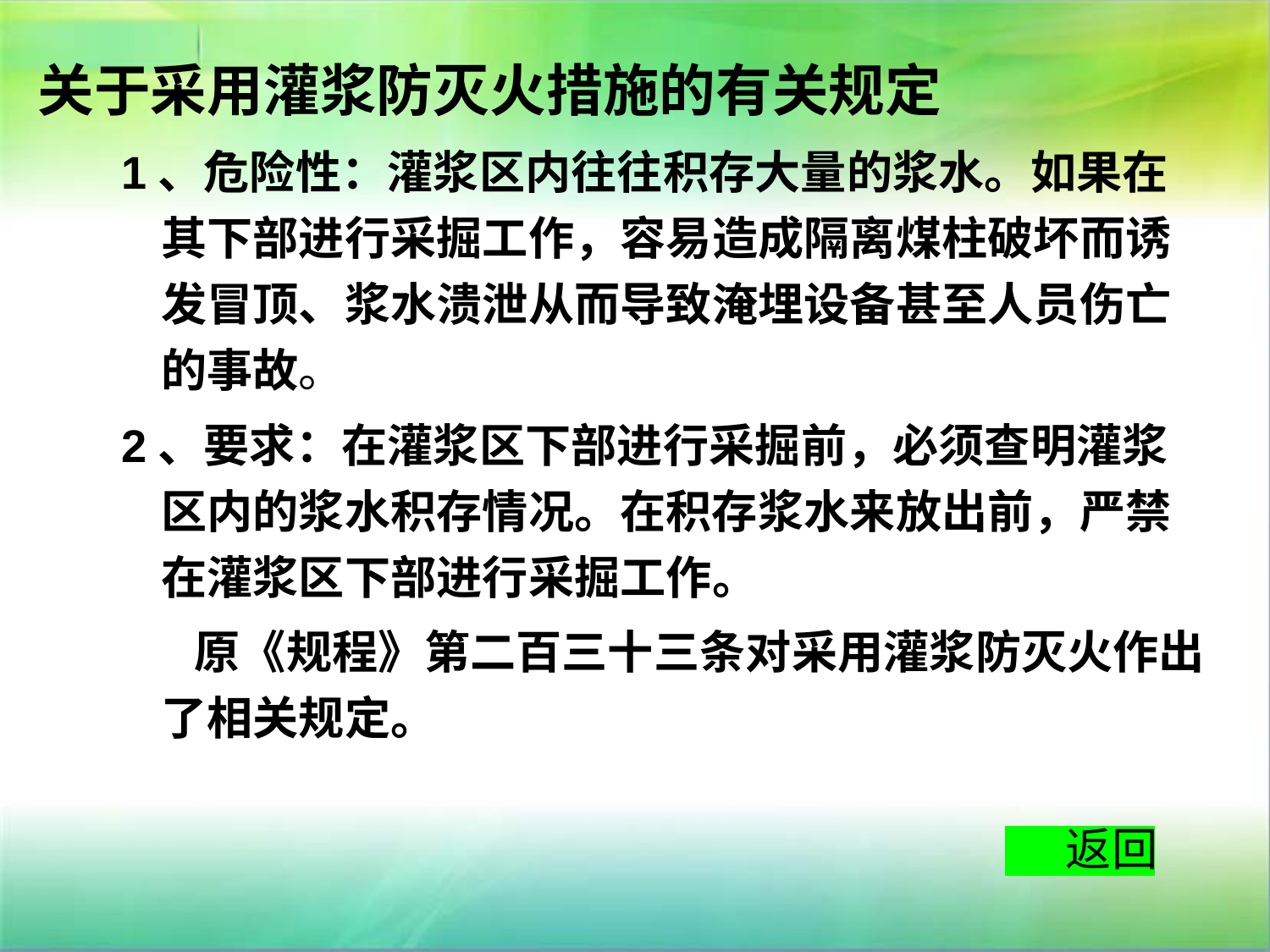

关于采用灌浆防灭火措施的有关规定
1、危险性：灌浆区内往往积存大量的浆水。如果在其下部进行采掘工作，容易造成隔离煤柱破坏而诱发冒顶、浆水溃泄从而导致淹埋设备甚至人员伤亡的事故。
2、要求：在灌浆区下部进行采掘前，必须查明灌浆区内的浆水积存情况。在积存浆水来放出前，严禁在灌浆区下部进行采掘工作。
      原《规程》第二百三十三条对采用灌浆防灭火作出了相关规定。
返回